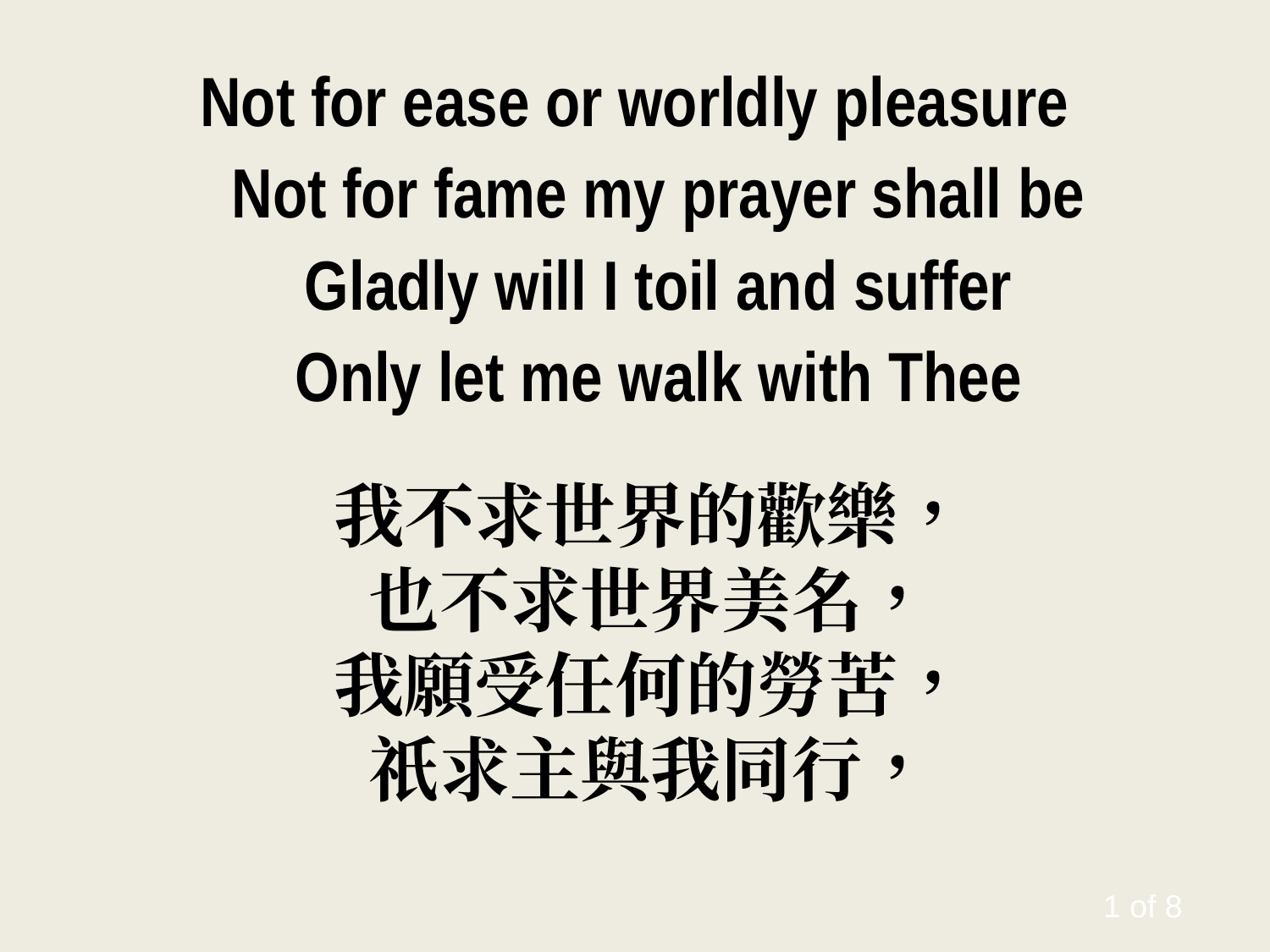

Not for ease or worldly pleasure
Not for fame my prayer shall be
Gladly will I toil and suffer
Only let me walk with Thee
我不求世界的歡樂，
也不求世界美名，
我願受任何的勞苦，
祇求主與我同行，
1 of 8